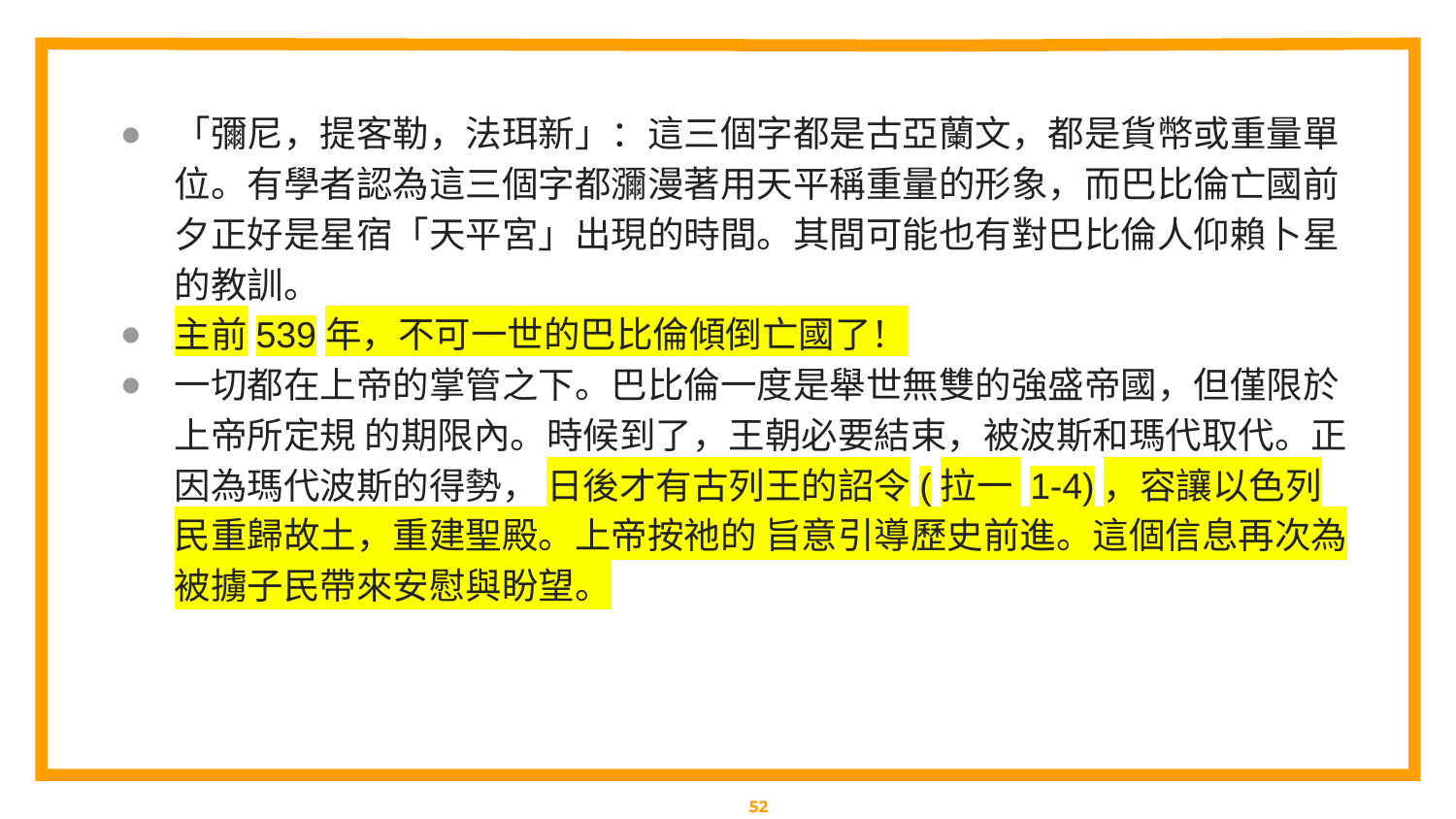

「彌尼，提客勒，法珥新」：這三個字都是古亞蘭文，都是貨幣或重量單位。有學者認為這三個字都瀰漫著用天平稱重量的形象，而巴比倫亡國前夕正好是星宿「天平宮」出現的時間。其間可能也有對巴比倫人仰賴卜星的教訓。
主前539年，不可一世的巴比倫傾倒亡國了！
一切都在上帝的掌管之下。巴比倫一度是舉世無雙的強盛帝國，但僅限於上帝所定規 的期限內。時候到了，王朝必要結束，被波斯和瑪代取代。正因為瑪代波斯的得勢， 日後才有古列王的詔令(拉一 1-4)，容讓以色列民重歸故土，重建聖殿。上帝按祂的 旨意引導歷史前進。這個信息再次為被擄子民帶來安慰與盼望。
52